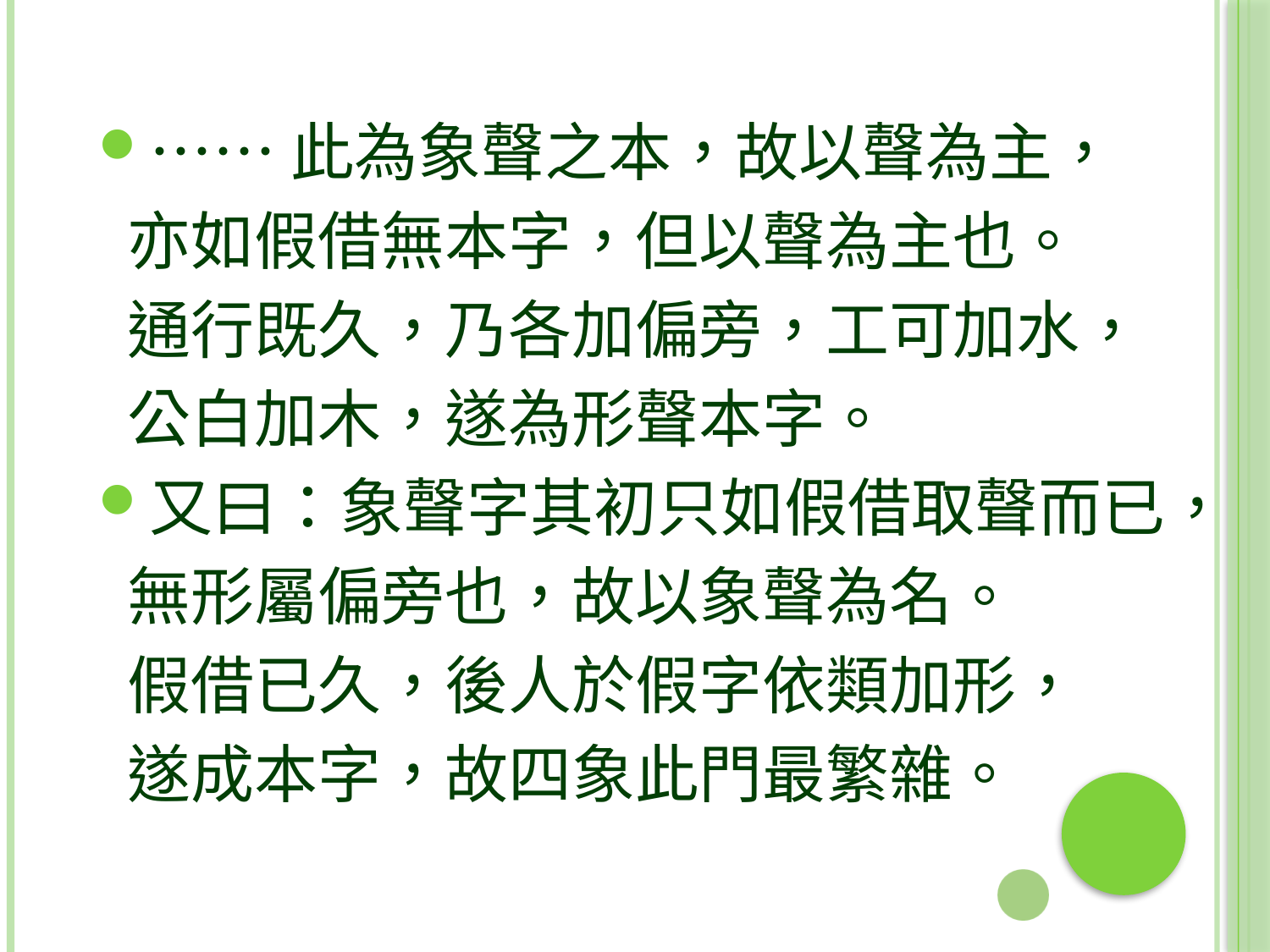

……此為象聲之本，故以聲為主，
 亦如假借無本字，但以聲為主也。
 通行既久，乃各加偏旁，工可加水，
 公白加木，遂為形聲本字。
又曰：象聲字其初只如假借取聲而已，
 無形屬偏旁也，故以象聲為名。
 假借已久，後人於假字依類加形，
 遂成本字，故四象此門最繁雜。